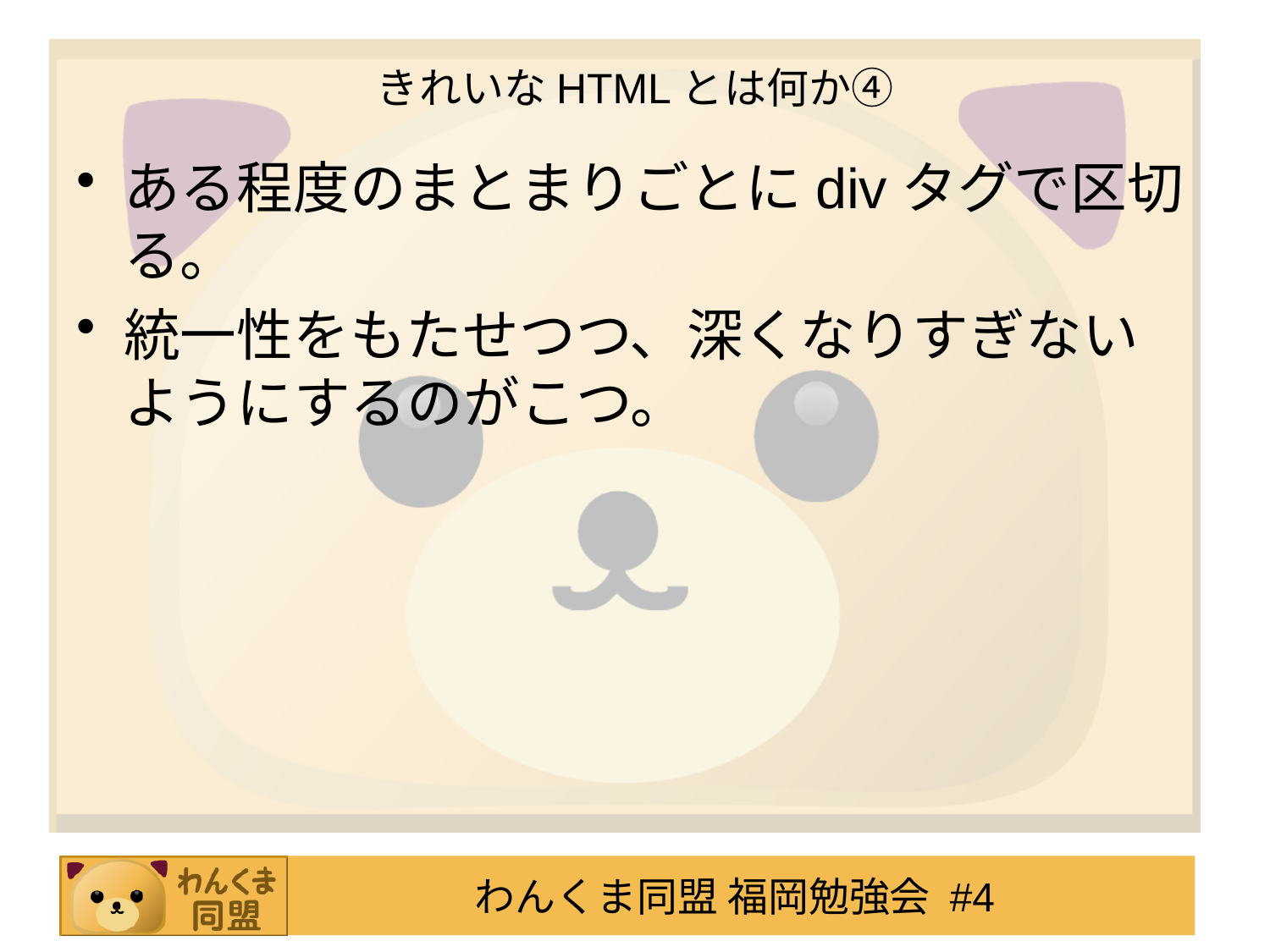

# きれいなHTMLとは何か④
ある程度のまとまりごとにdivタグで区切る。
統一性をもたせつつ、深くなりすぎないようにするのがこつ。